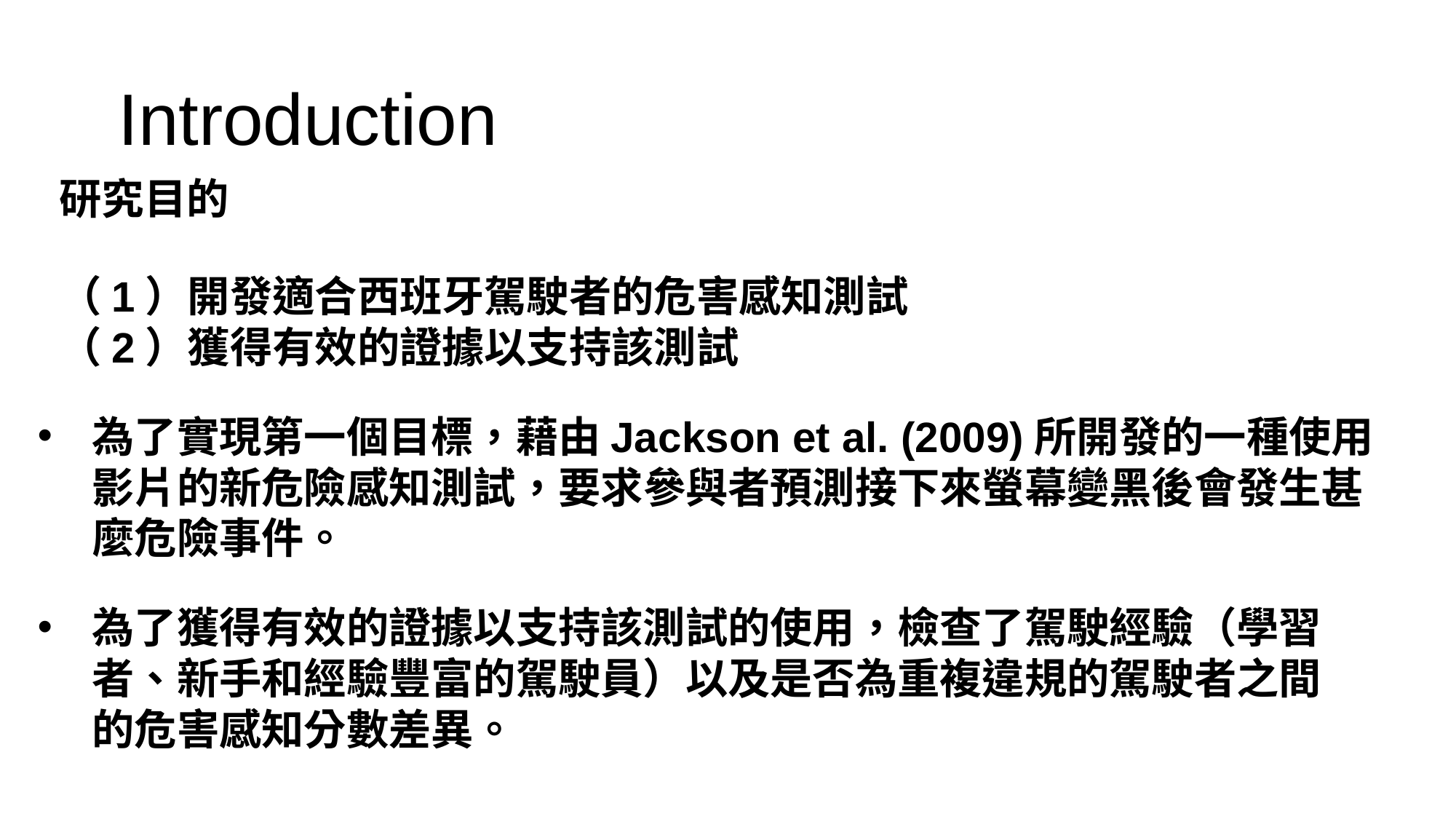

Introduction
研究目的
（1）開發適合西班牙駕駛者的危害感知測試
（2）獲得有效的證據以支持該測試
為了實現第一個目標，藉由Jackson et al. (2009)所開發的一種使用影片的新危險感知測試，要求參與者預測接下來螢幕變黑後會發生甚麼危險事件。
為了獲得有效的證據以支持該測試的使用，檢查了駕駛經驗（學習者、新手和經驗豐富的駕駛員）以及是否為重複違規的駕駛者之間的危害感知分數差異。